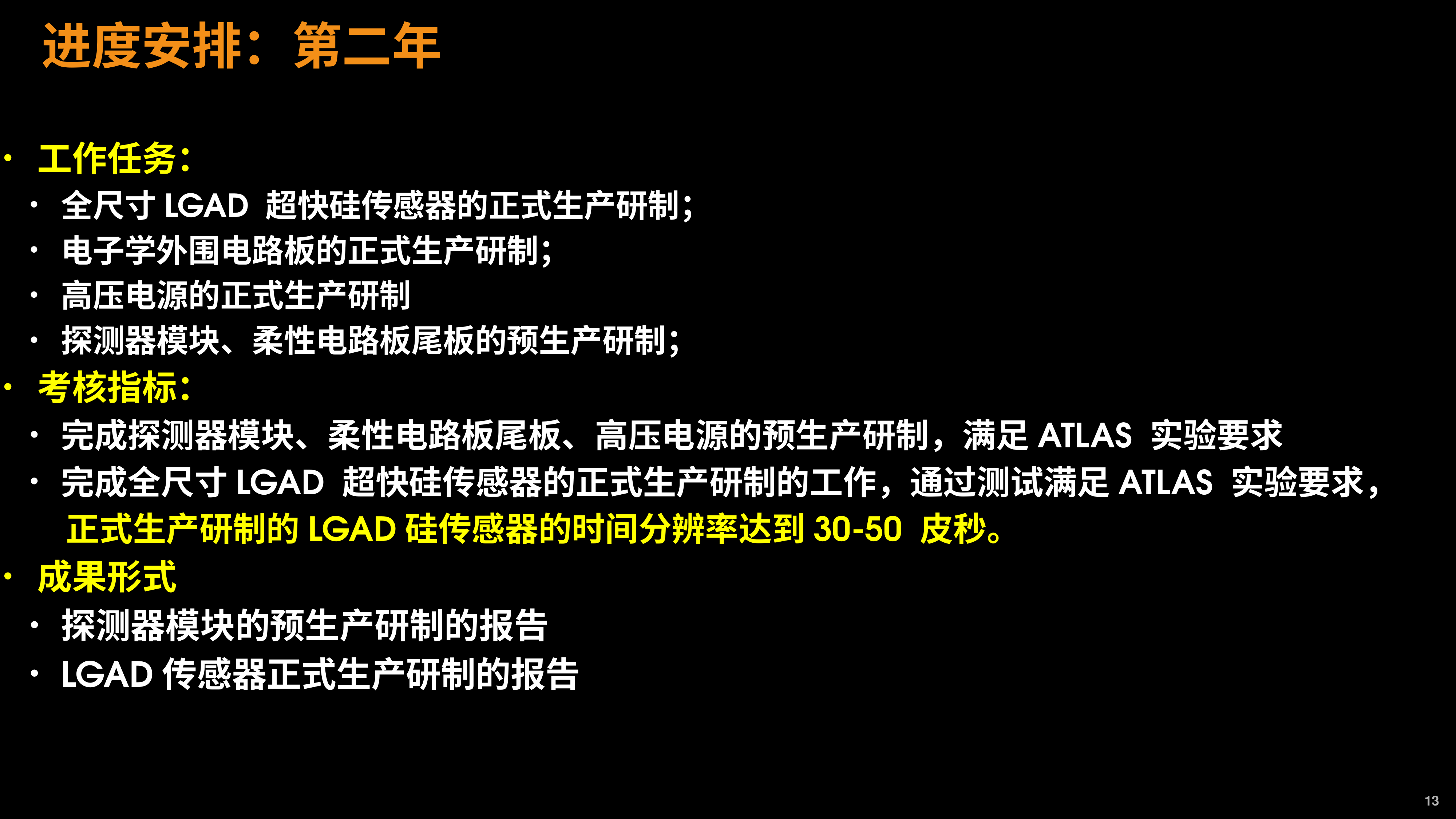

# 进度安排：第二年
工作任务：
全尺寸LGAD 超快硅传感器的正式生产研制；
电子学外围电路板的正式生产研制；
高压电源的正式生产研制
探测器模块、柔性电路板尾板的预生产研制；
考核指标：
完成探测器模块、柔性电路板尾板、高压电源的预生产研制，满足ATLAS 实验要求
完成全尺寸LGAD 超快硅传感器的正式生产研制的工作，通过测试满足ATLAS 实验要求，
   正式生产研制的LGAD硅传感器的时间分辨率达到30-50 皮秒。
成果形式
探测器模块的预生产研制的报告
LGAD传感器正式生产研制的报告

13